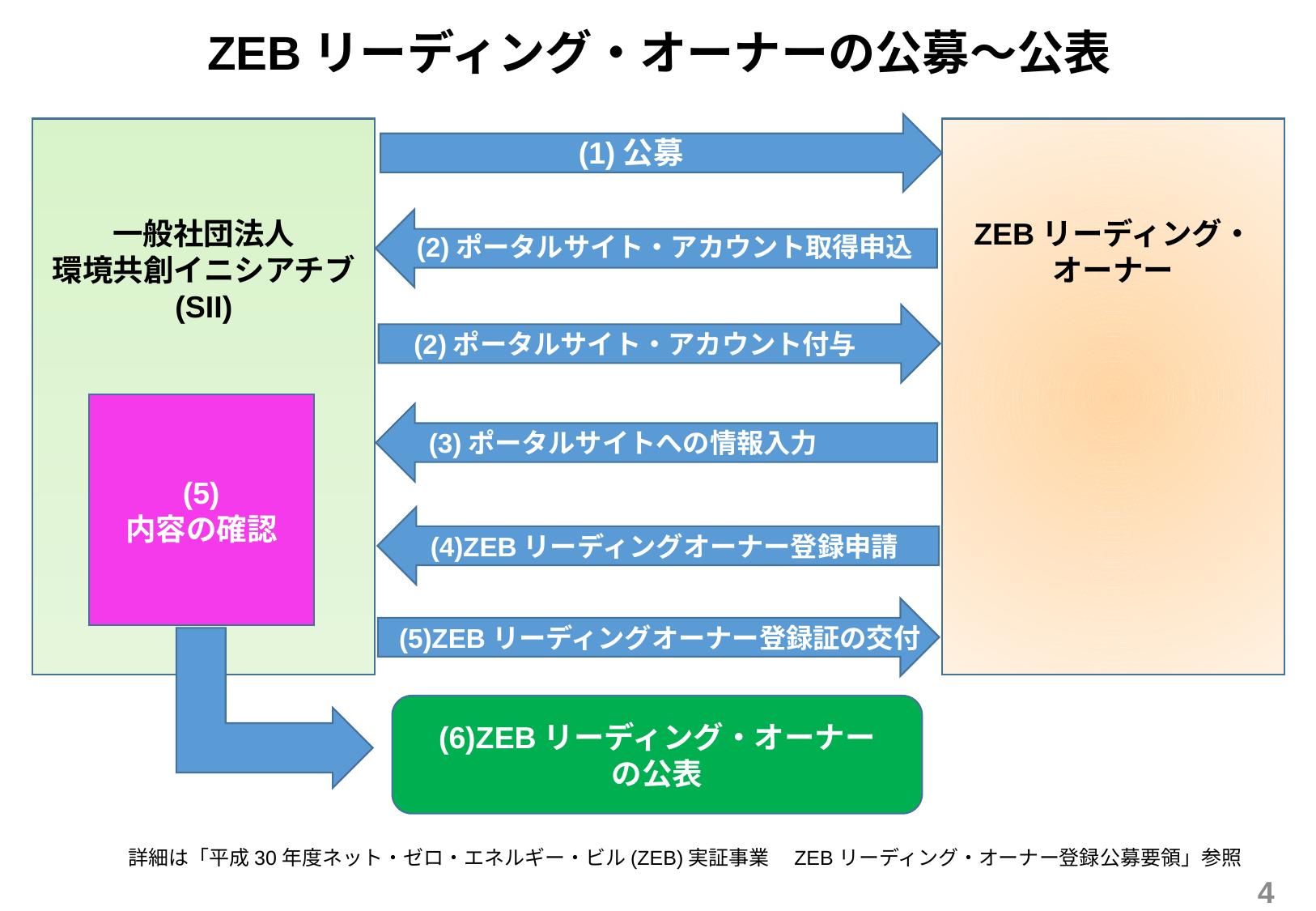

ZEBリーディング・オーナーの公募～公表

一般社団法人
環境共創イニシアチブ
(SII)

ZEBリーディング・オーナー

(1)公募
(2)ポータルサイト・アカウント取得申込

(2)ポータルサイト・アカウント付与
(5)
内容の確認

(3)ポータルサイトへの情報入力

(4)ZEBリーディングオーナー登録申請

(5)ZEBリーディングオーナー登録証の交付

(6)ZEBリーディング・オーナー
の公表
詳細は「平成30年度ネット・ゼロ・エネルギー・ビル(ZEB)実証事業　ZEBリーディング・オーナー登録公募要領」参照
4